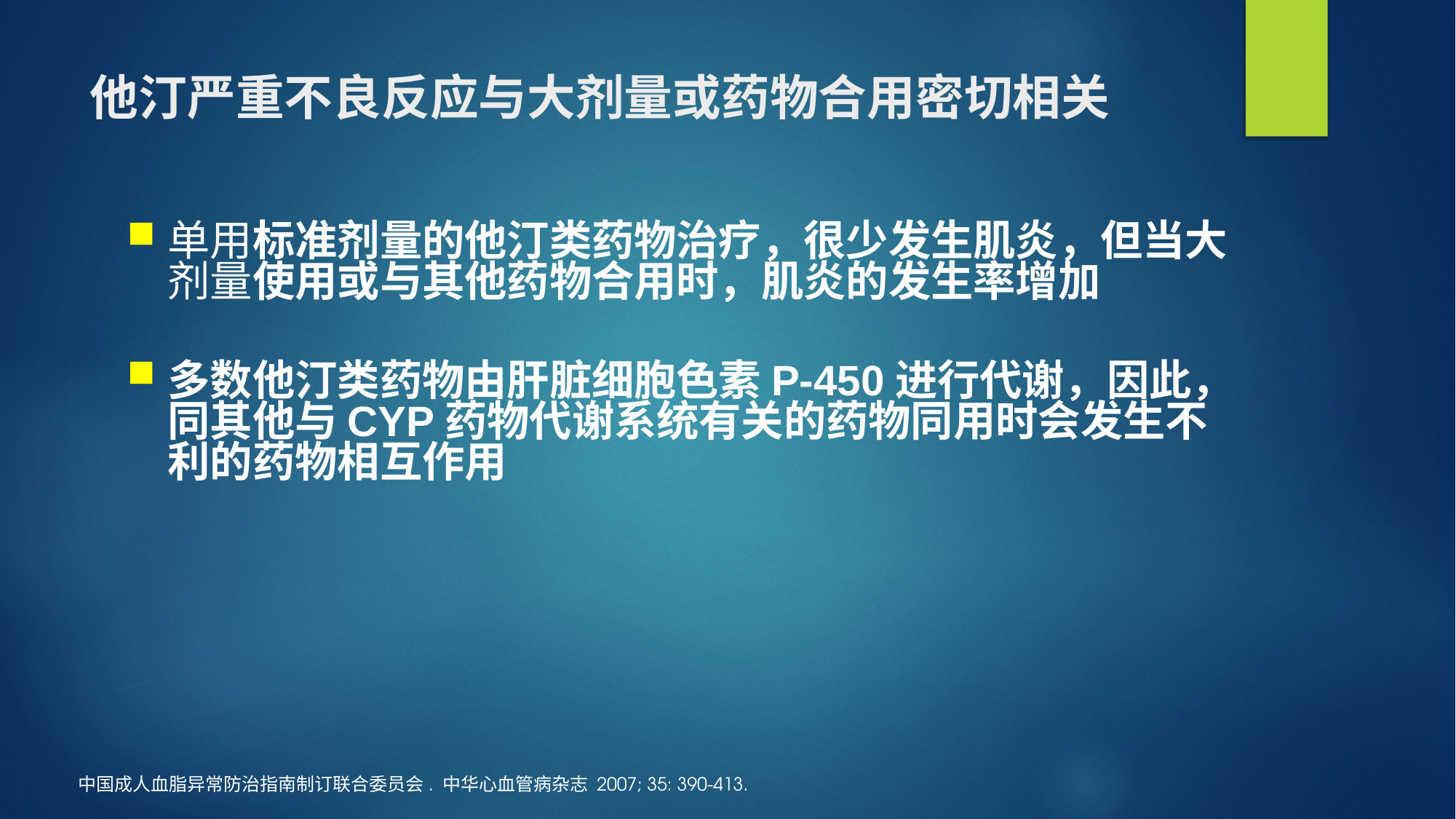

# 他汀严重不良反应与大剂量或药物合用密切相关
单用标准剂量的他汀类药物治疗，很少发生肌炎，但当大剂量使用或与其他药物合用时，肌炎的发生率增加

多数他汀类药物由肝脏细胞色素P-450进行代谢，因此，同其他与CYP药物代谢系统有关的药物同用时会发生不利的药物相互作用
中国成人血脂异常防治指南制订联合委员会. 中华心血管病杂志 2007; 35: 390-413.